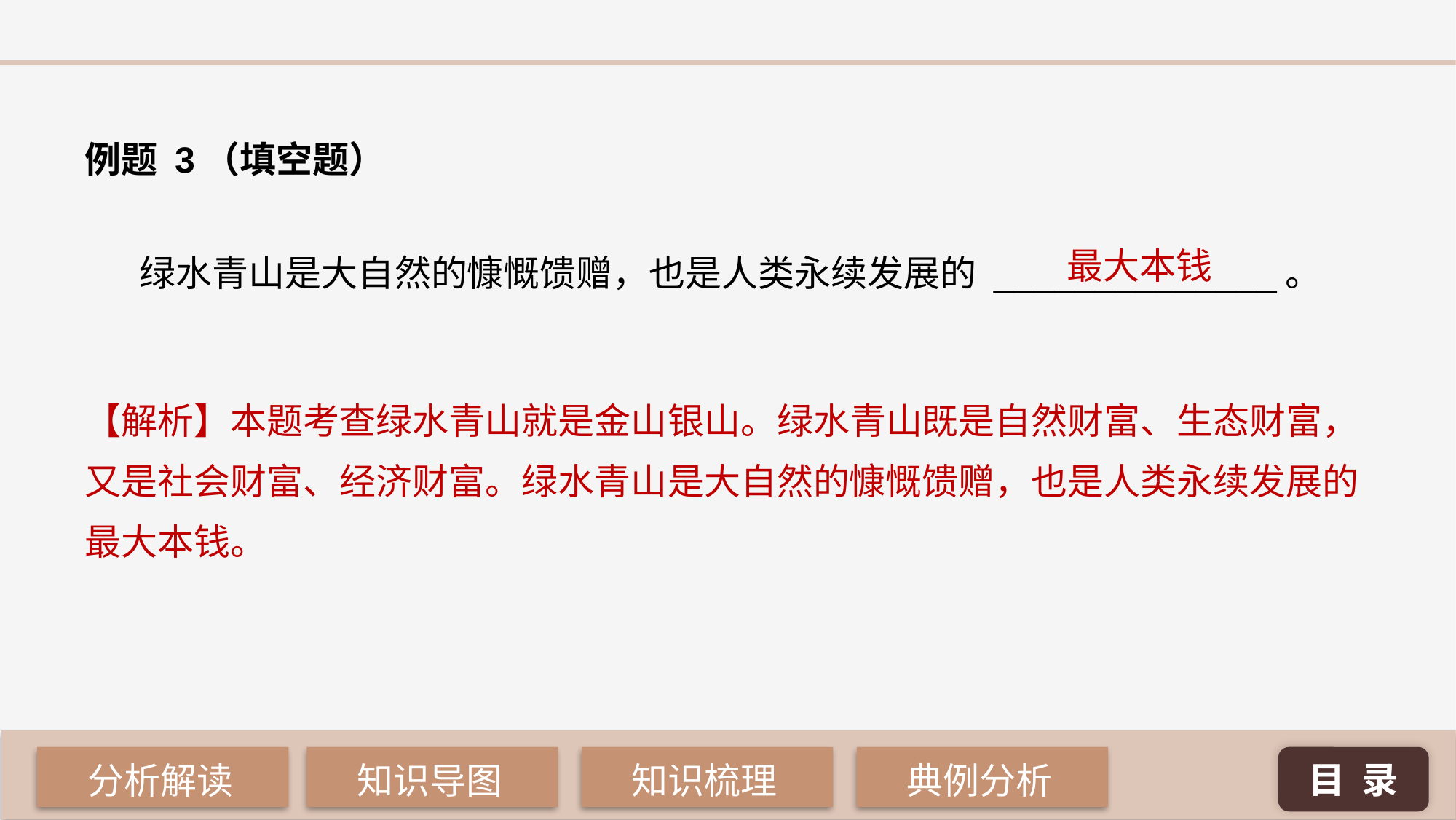

例题 3（填空题）
绿水青山是大自然的慷慨馈赠，也是人类永续发展的 ______________。
最大本钱
【解析】本题考查绿水青山就是金山银山。绿水青山既是自然财富、生态财富，又是社会财富、经济财富。绿水青山是大自然的慷慨馈赠，也是人类永续发展的最大本钱。